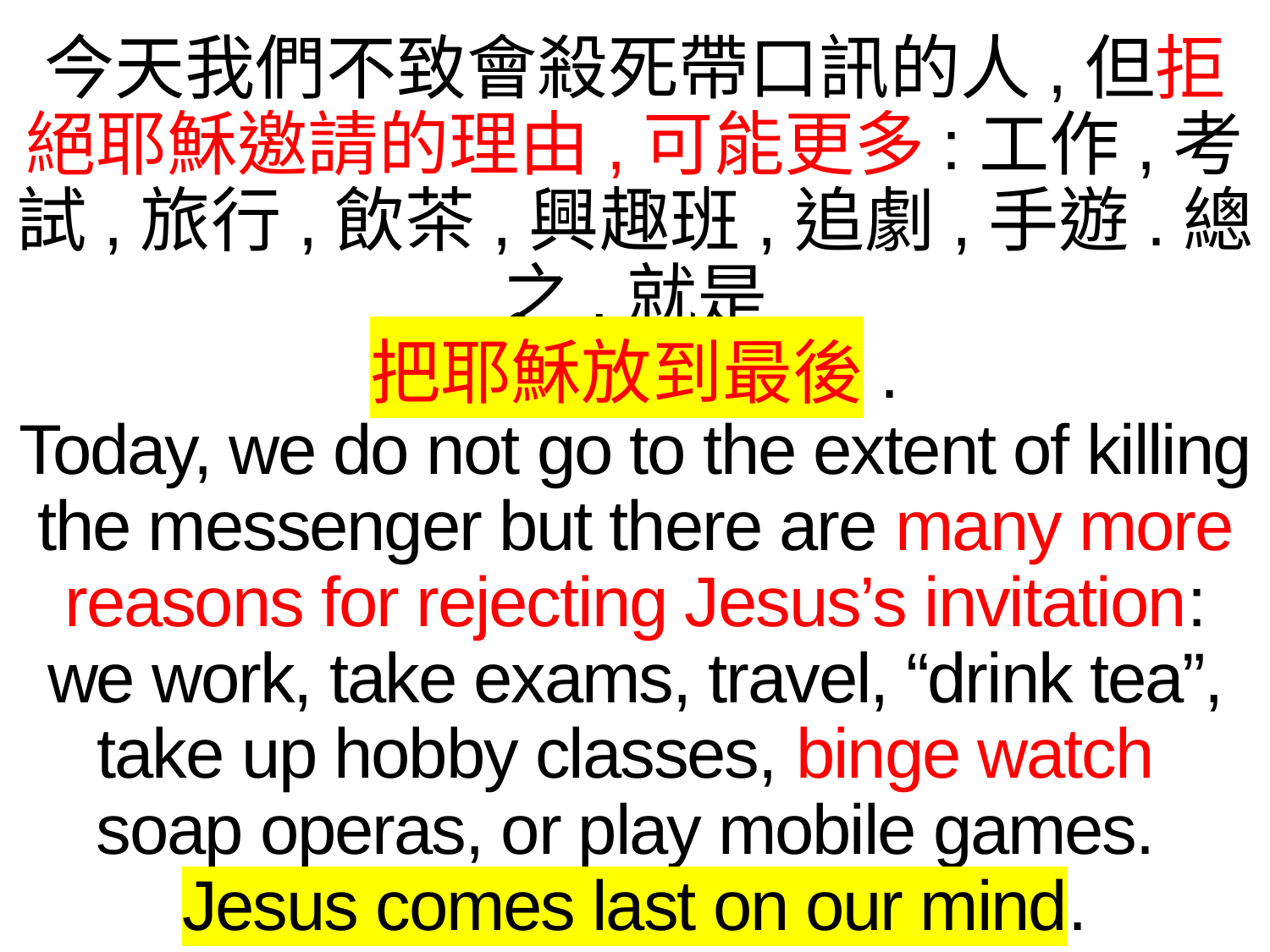

今天我們不致會殺死帶口訊的人,但拒絕耶穌邀請的理由,可能更多:工作,考試,旅行,飲茶,興趣班,追劇,手遊.總之,就是
把耶穌放到最後.
Today, we do not go to the extent of killing the messenger but there are many more reasons for rejecting Jesus’s invitation: we work, take exams, travel, “drink tea”, take up hobby classes, binge watch
soap operas, or play mobile games.
Jesus comes last on our mind.